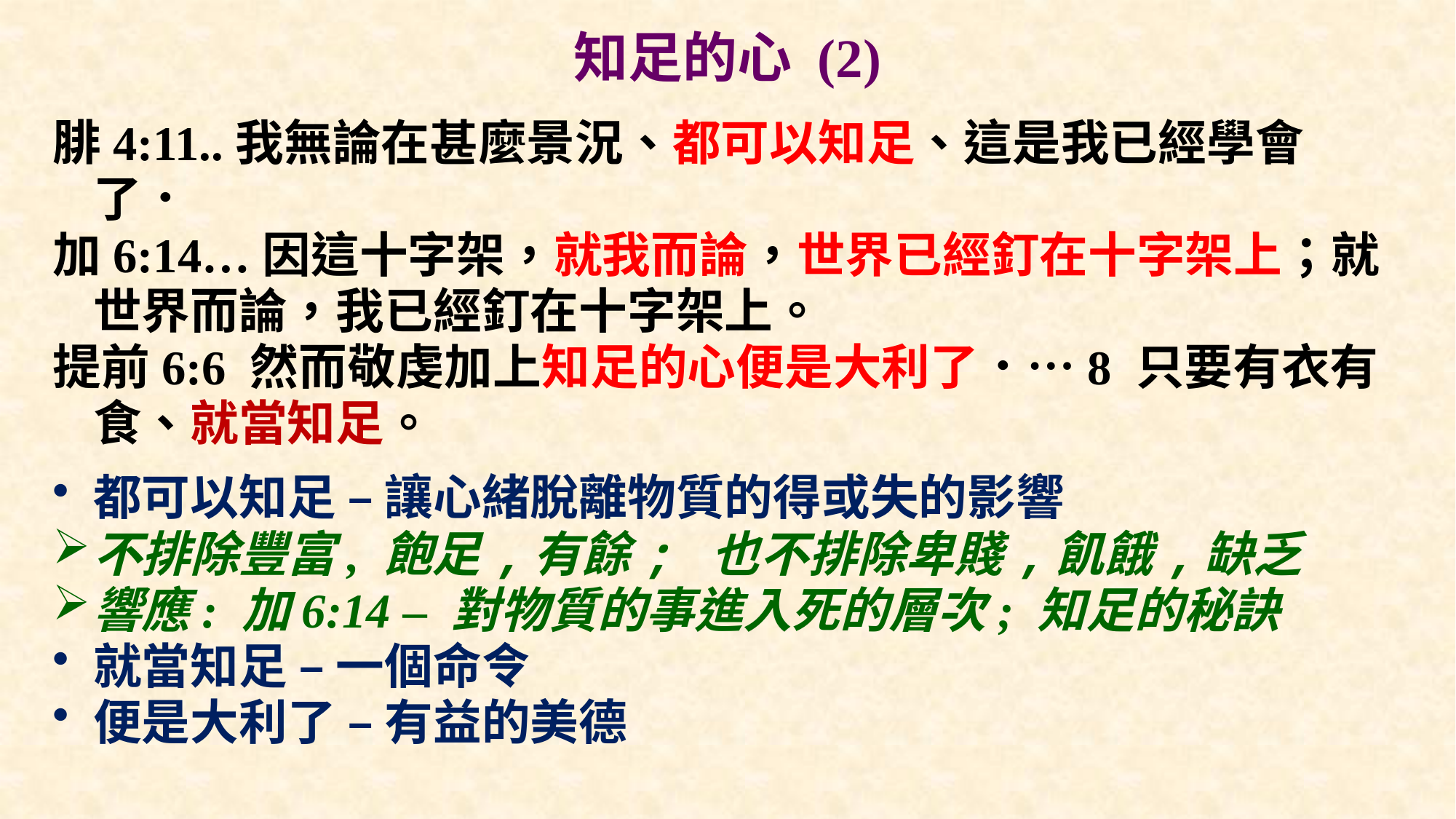

# 知足的心 (2)
腓4:11..我無論在甚麼景況、都可以知足、這是我已經學會了．
加6:14…因這十字架，就我而論，世界已經釘在十字架上；就世界而論，我已經釘在十字架上。
提前6:6 然而敬虔加上知足的心便是大利了．…8 只要有衣有食、就當知足。
都可以知足 – 讓心緒脫離物質的得或失的影響
不排除豐富, 飽足,有餘; 也不排除卑賤,飢餓,缺乏
響應: 加6:14 – 對物質的事進入死的層次; 知足的秘訣
就當知足 – 一個命令
便是大利了 – 有益的美德